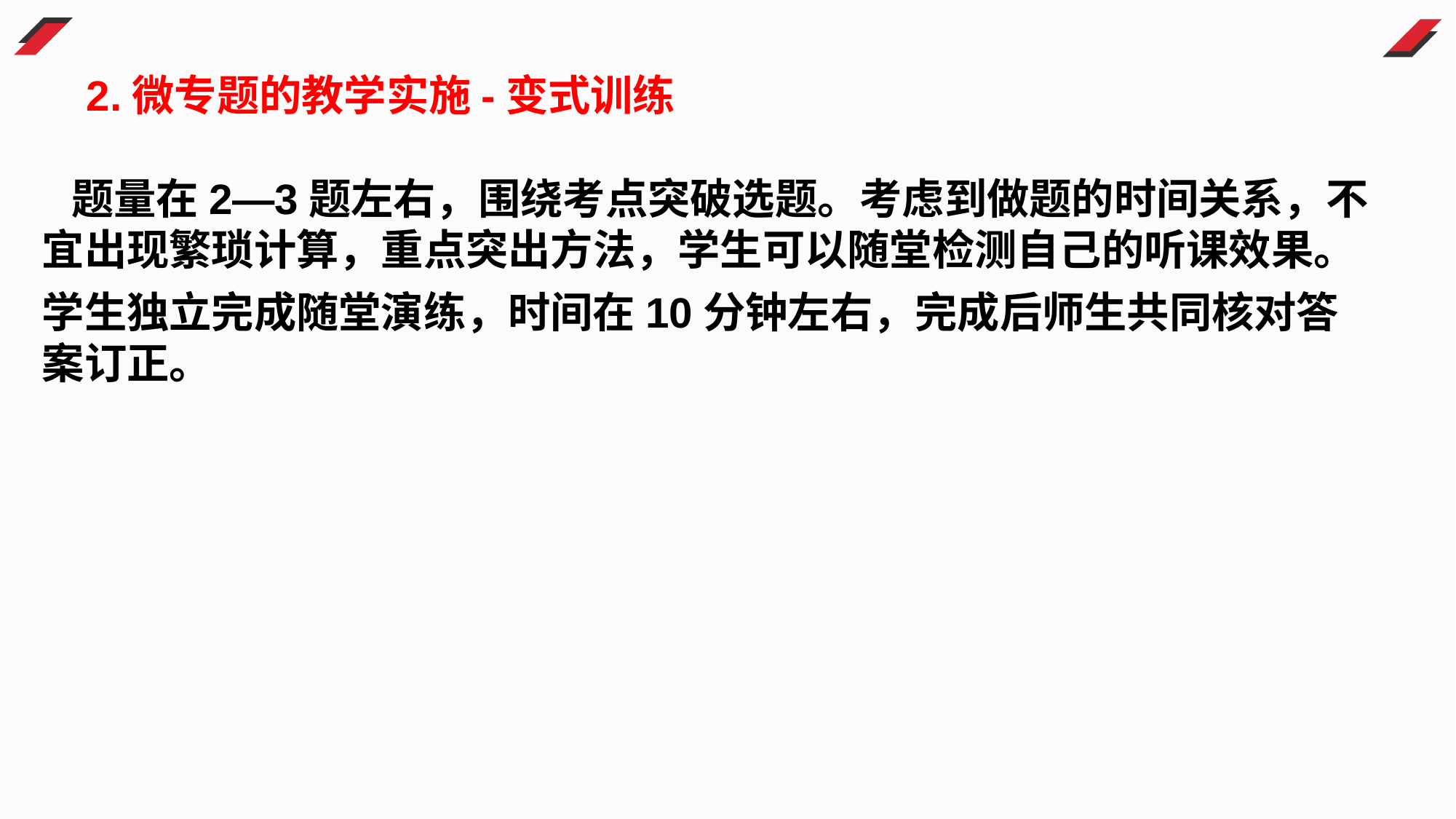

2.微专题的教学实施-变式训练
  题量在2—3题左右，围绕考点突破选题。考虑到做题的时间关系，不宜出现繁琐计算，重点突出方法，学生可以随堂检测自己的听课效果。
学生独立完成随堂演练，时间在10分钟左右，完成后师生共同核对答案订正。